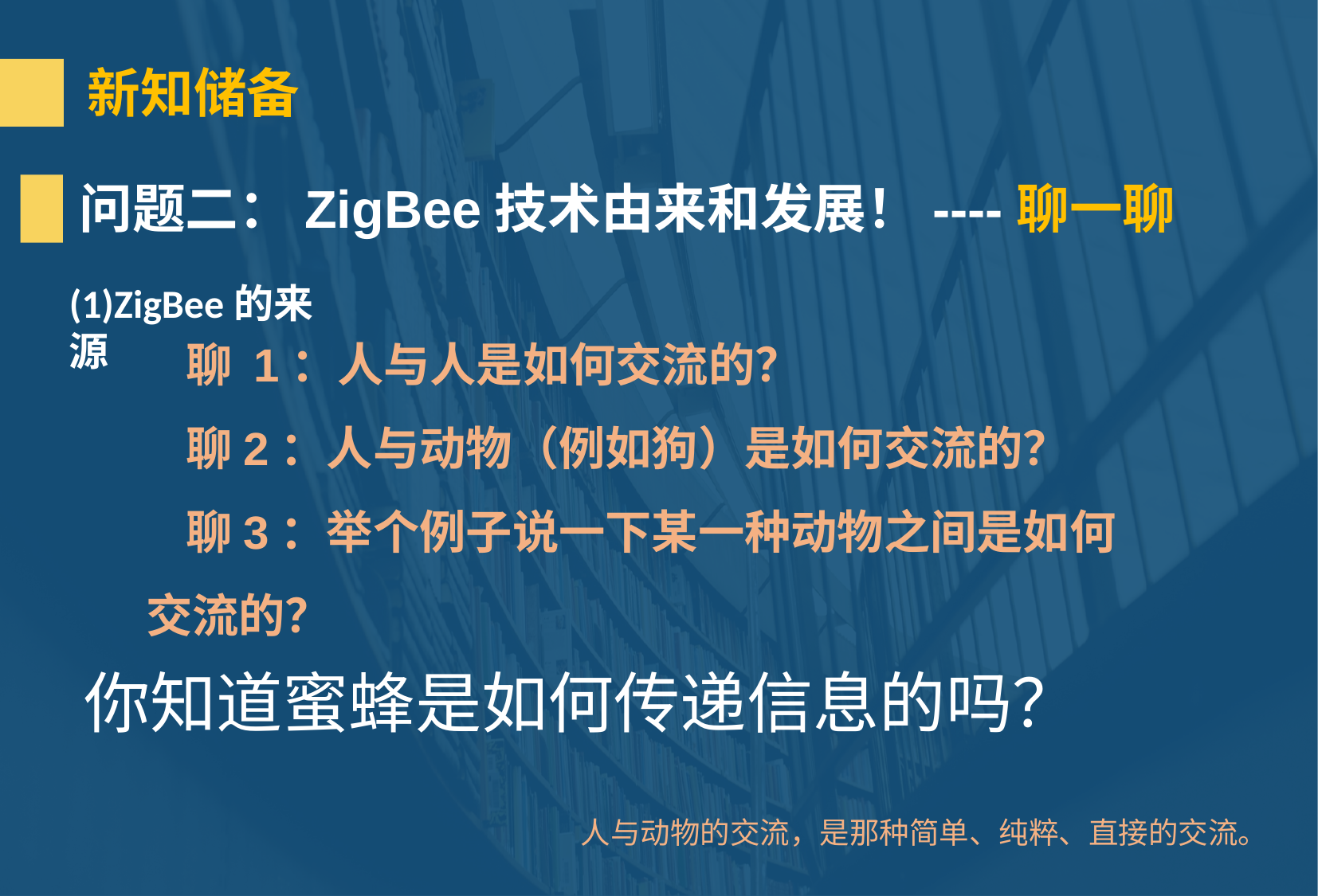

新知储备
问题二：ZigBee技术由来和发展！----聊一聊

(1)ZigBee的来源
聊 1：人与人是如何交流的？
聊2：人与动物（例如狗）是如何交流的？
聊3：举个例子说一下某一种动物之间是如何交流的？
你知道蜜蜂是如何传递信息的吗？
人与动物的交流，是那种简单、纯粹、直接的交流。